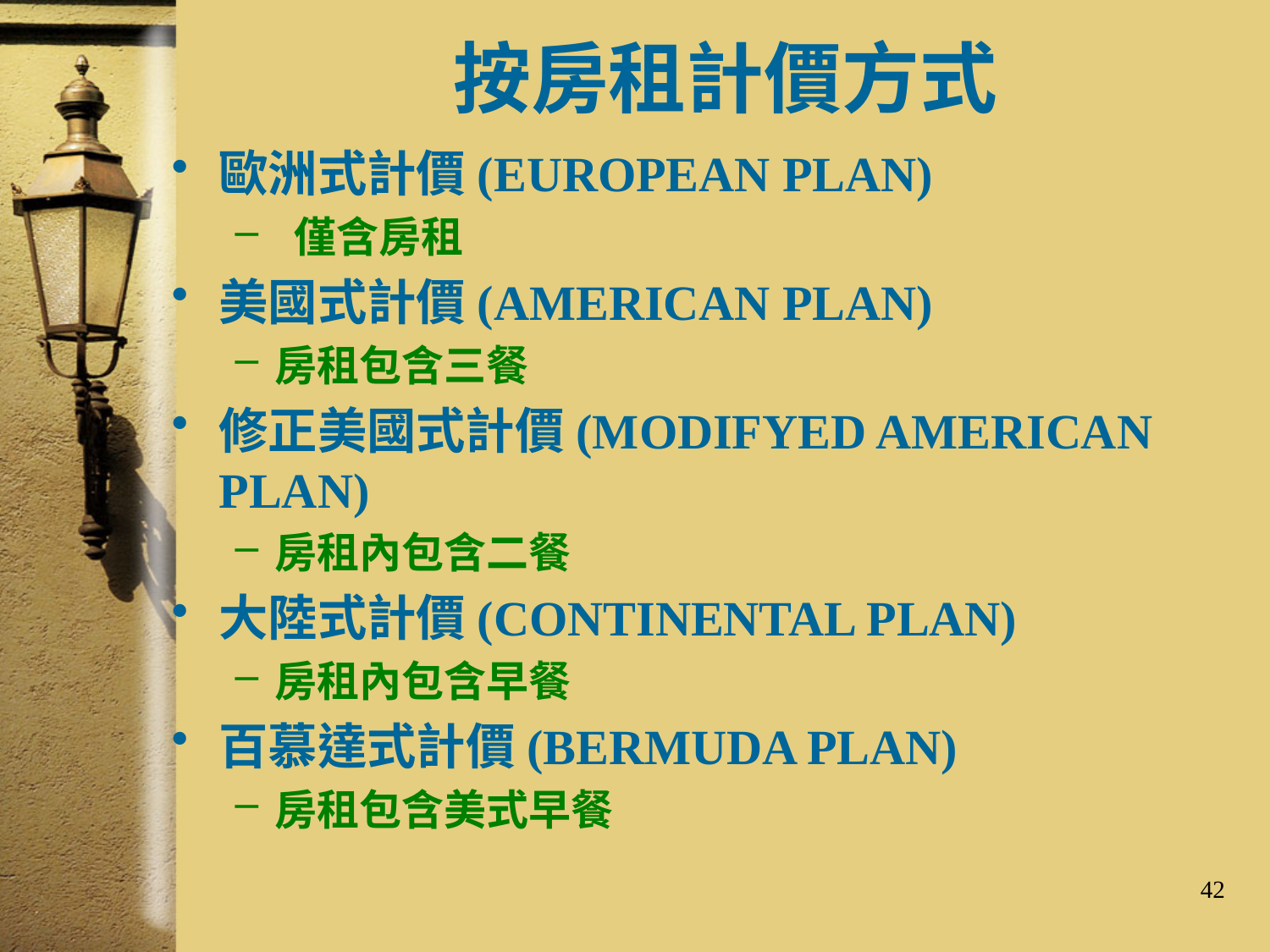

# 按房租計價方式
歐洲式計價(EUROPEAN PLAN)
 僅含房租
美國式計價(AMERICAN PLAN)
房租包含三餐
修正美國式計價(MODIFYED AMERICAN PLAN)
房租內包含二餐
大陸式計價(CONTINENTAL PLAN)
房租內包含早餐
百慕達式計價(BERMUDA PLAN)
房租包含美式早餐
42